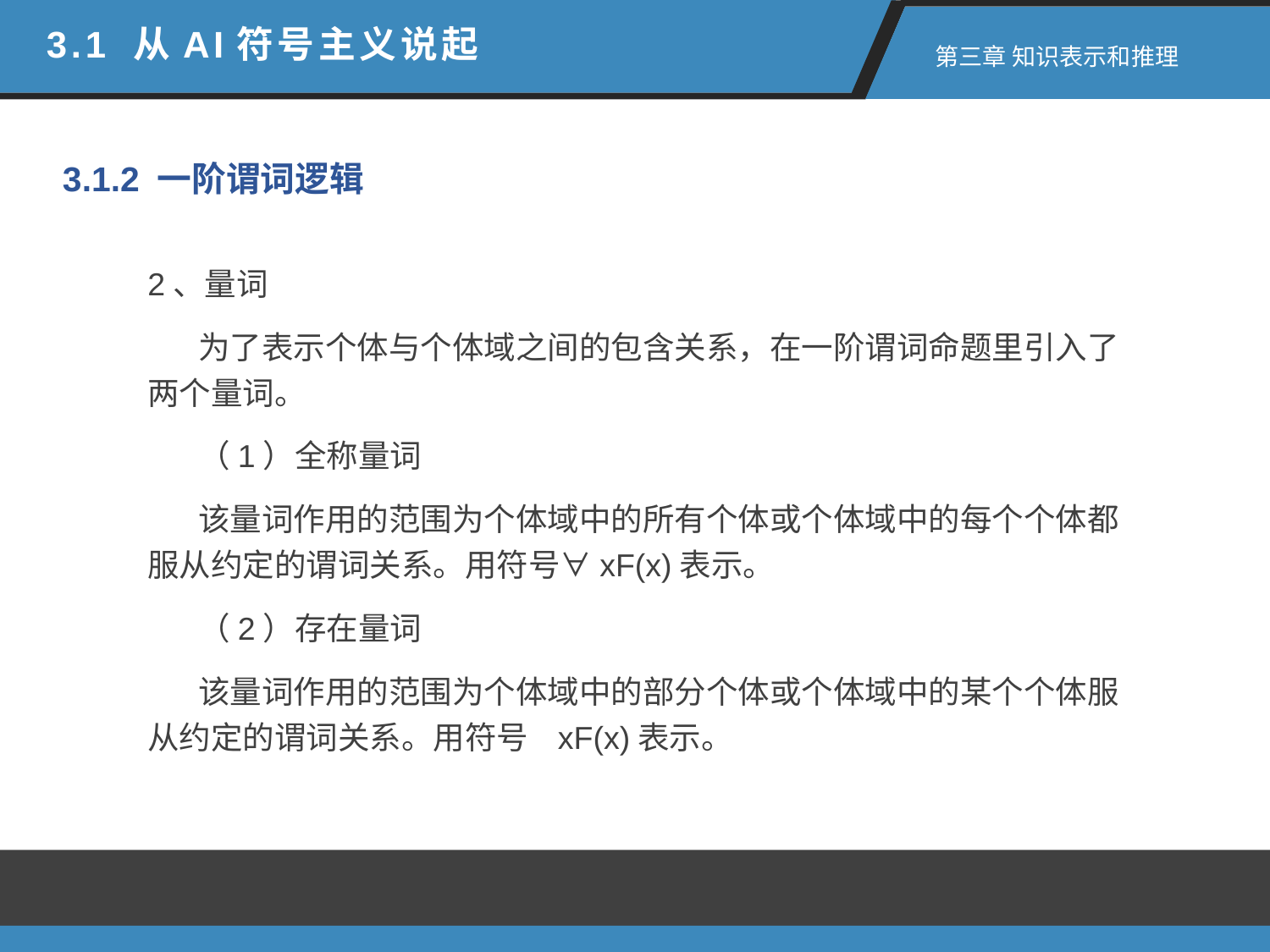

3.1 从AI符号主义说起
  第三章 知识表示和推理
3.1.2 一阶谓词逻辑
2、量词
      为了表示个体与个体域之间的包含关系，在一阶谓词命题里引入了两个量词。
      （1）全称量词
      该量词作用的范围为个体域中的所有个体或个体域中的每个个体都服从约定的谓词关系。用符号∀xF(x)表示。
      （2）存在量词
      该量词作用的范围为个体域中的部分个体或个体域中的某个个体服从约定的谓词关系。用符号   xF(x)表示。